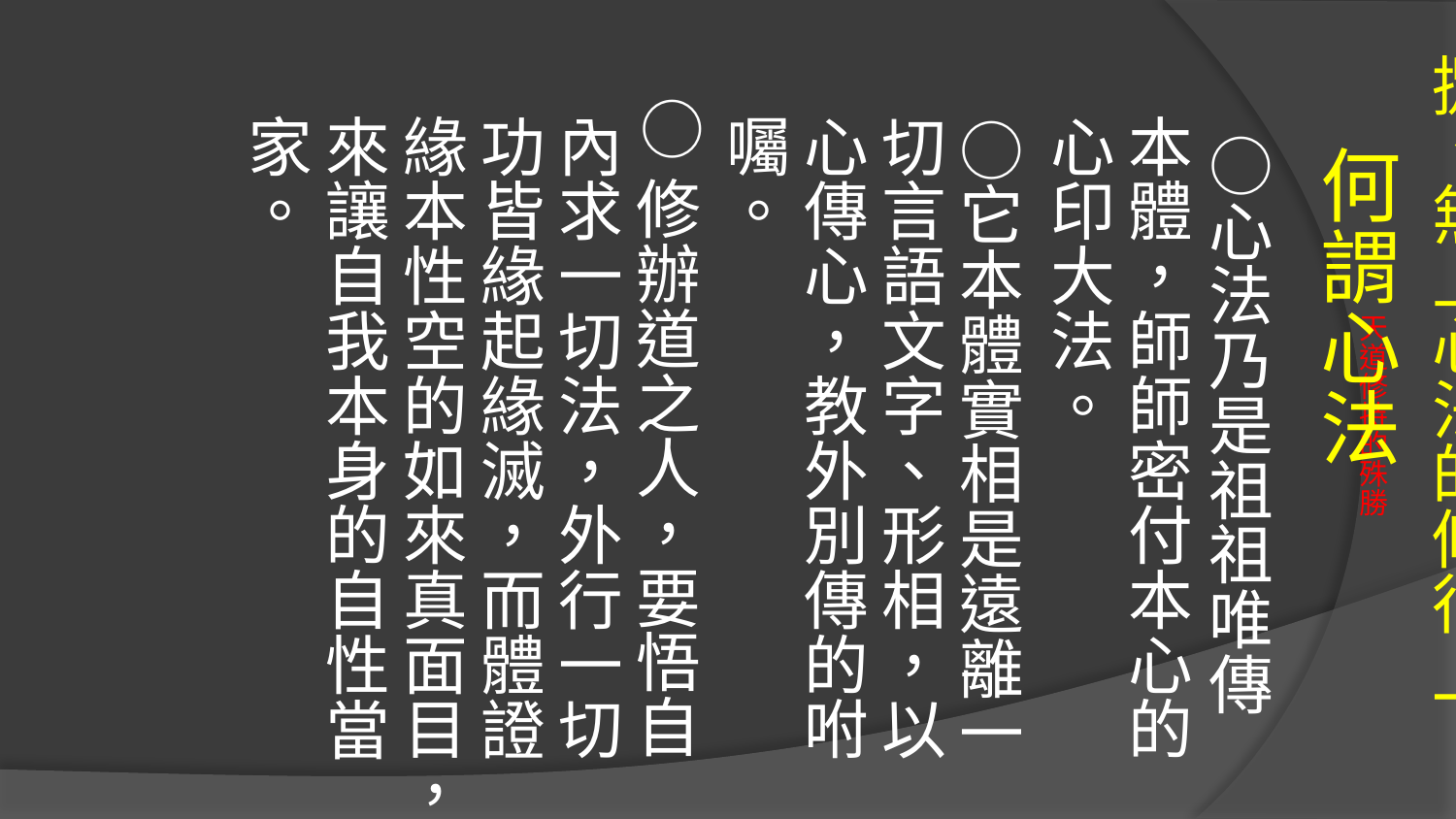

捌、無上心法的修行  一
    何謂心法
　○心法乃是祖祖唯傳本體，師師密付本心的心印大法。
　○它本體實相是遠離一切言語文字、形相，以心傳心，教外別傳的咐囑。
   ○修辦道之人，要悟自內求一切法，外行一切功皆緣起緣滅，而體證緣本性空的如來真面目，來讓自我本身的自性當家。

# 天道修持的殊勝